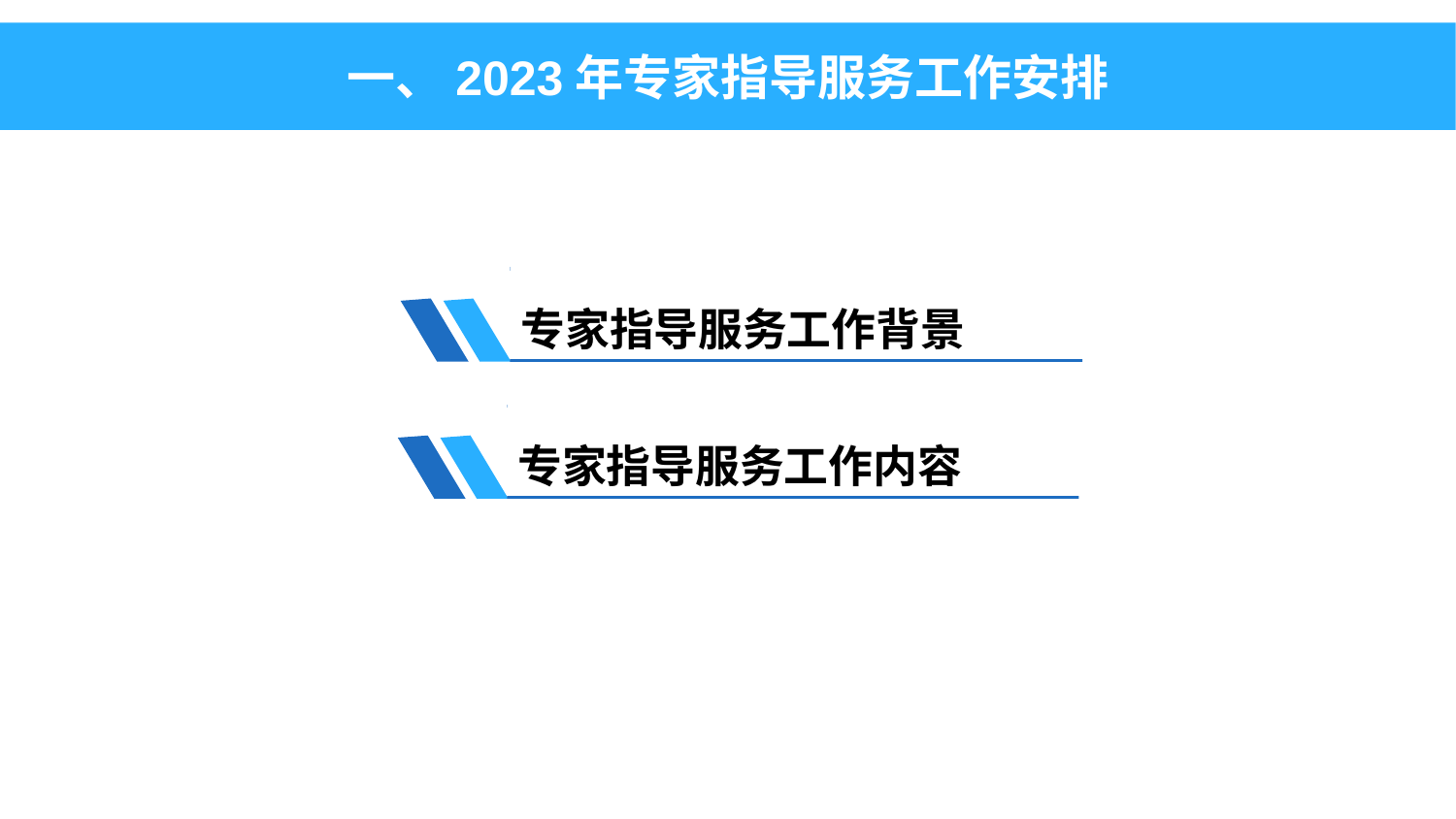

一、2023年专家指导服务工作安排
二、指导服务事项
专家指导服务工作背景

专家指导服务工作内容